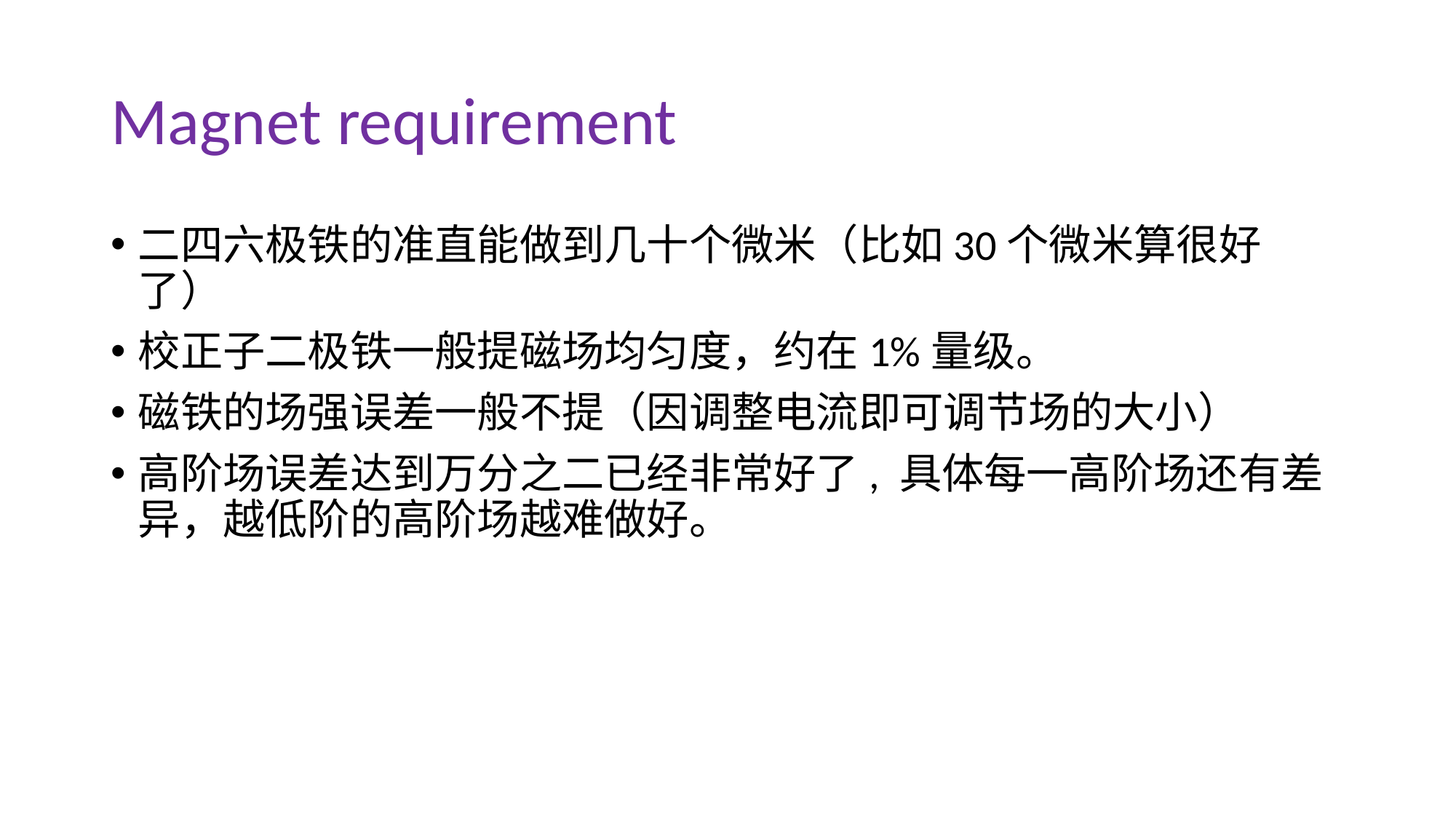

# Magnet requirement
二四六极铁的准直能做到几十个微米（比如30个微米算很好了）
校正子二极铁一般提磁场均匀度，约在1%量级。
磁铁的场强误差一般不提（因调整电流即可调节场的大小）
高阶场误差达到万分之二已经非常好了, 具体每一高阶场还有差异，越低阶的高阶场越难做好。